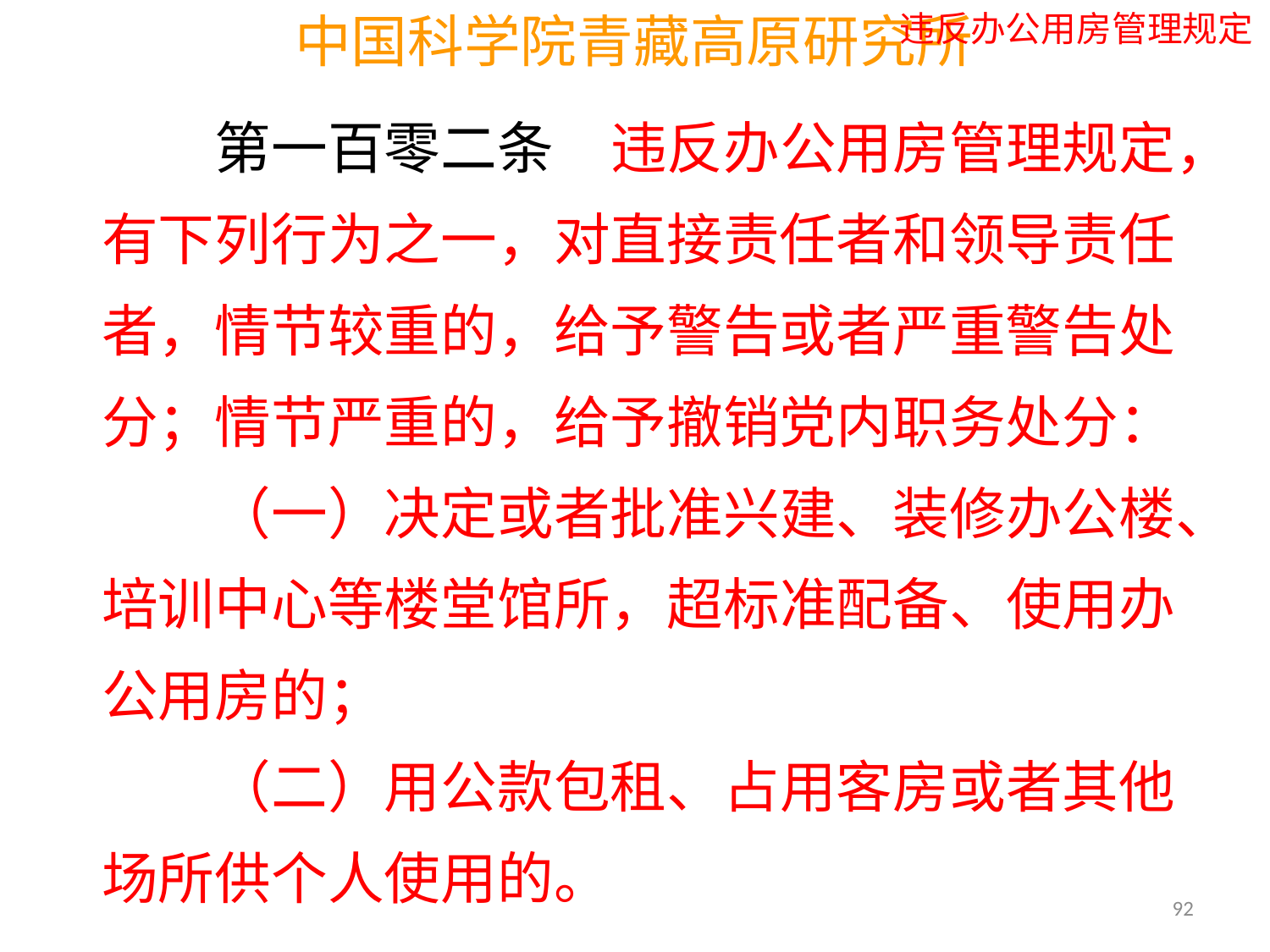

违反办公用房管理规定
　　第一百零二条　违反办公用房管理规定，有下列行为之一，对直接责任者和领导责任者，情节较重的，给予警告或者严重警告处分；情节严重的，给予撤销党内职务处分：
　　（一）决定或者批准兴建、装修办公楼、培训中心等楼堂馆所，超标准配备、使用办公用房的；
　　（二）用公款包租、占用客房或者其他场所供个人使用的。
92